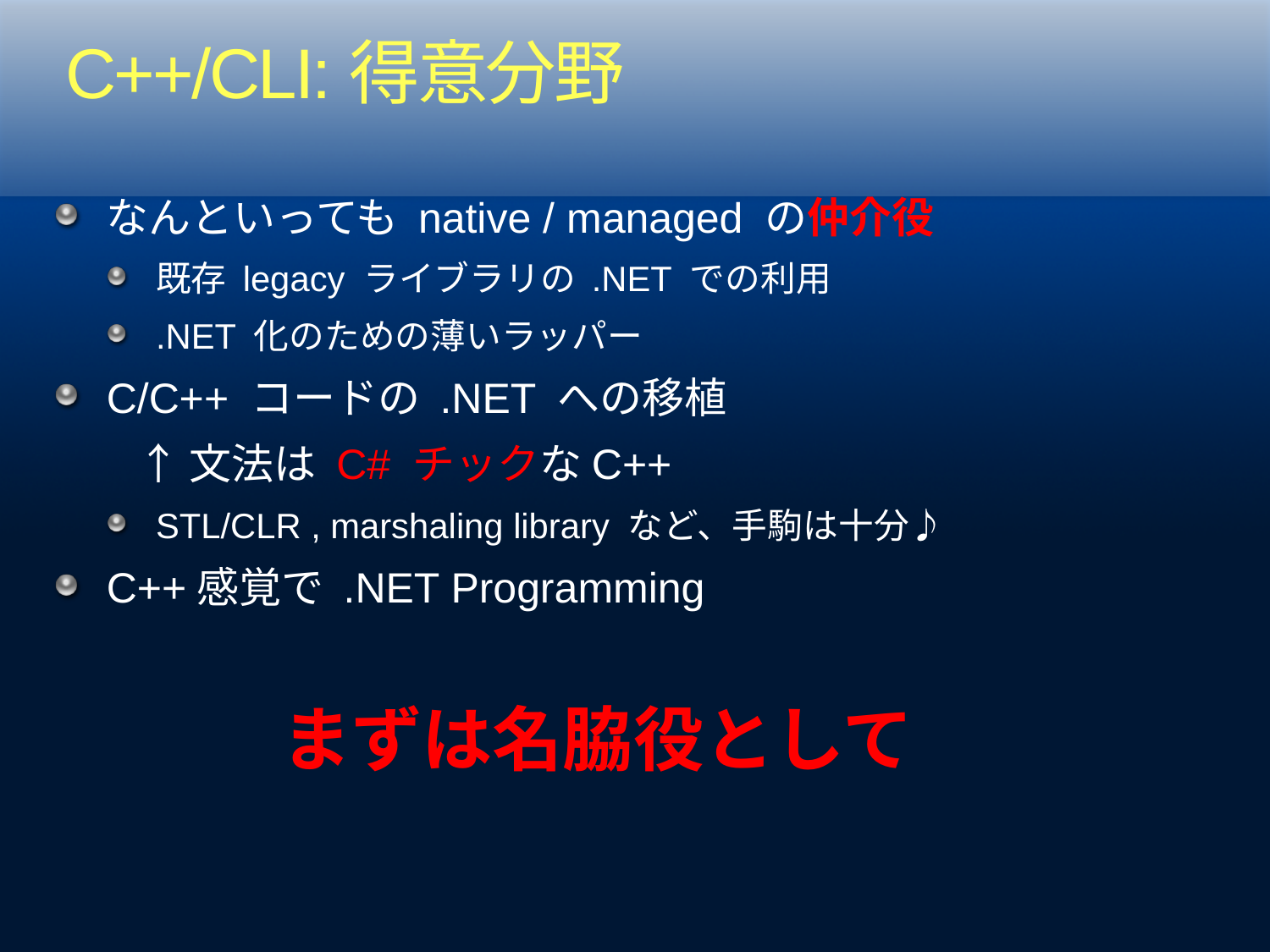

# C++/CLI:得意分野
なんといっても native / managed の仲介役
既存 legacy ライブラリの .NET での利用
.NET 化のための薄いラッパー
C/C++ コードの .NET への移植
　　↑ 文法は C# チックなC++
STL/CLR , marshaling library など、手駒は十分♪
C++感覚で .NET Programming

まずは名脇役として